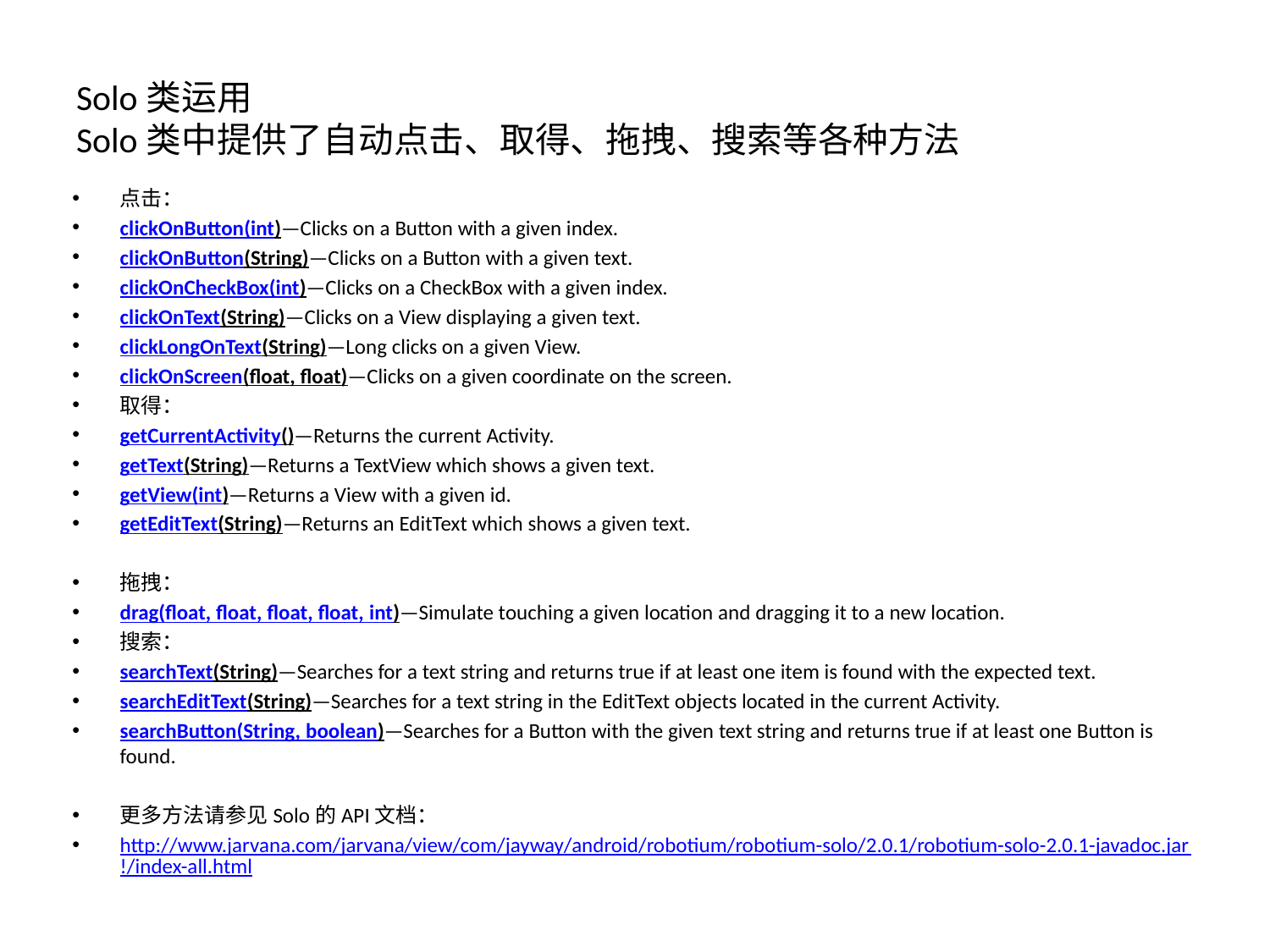

# Solo类运用 Solo类中提供了自动点击、取得、拖拽、搜索等各种方法
点击：
clickOnButton(int)—Clicks on a Button with a given index.
clickOnButton(String)—Clicks on a Button with a given text.
clickOnCheckBox(int)—Clicks on a CheckBox with a given index.
clickOnText(String)—Clicks on a View displaying a given text.
clickLongOnText(String)—Long clicks on a given View.
clickOnScreen(float, float)—Clicks on a given coordinate on the screen.
取得：
getCurrentActivity()—Returns the current Activity.
getText(String)—Returns a TextView which shows a given text.
getView(int)—Returns a View with a given id.
getEditText(String)—Returns an EditText which shows a given text.

拖拽：
drag(float, float, float, float, int)—Simulate touching a given location and dragging it to a new location.
搜索：
searchText(String)—Searches for a text string and returns true if at least one item is found with the expected text.
searchEditText(String)—Searches for a text string in the EditText objects located in the current Activity.
searchButton(String, boolean)—Searches for a Button with the given text string and returns true if at least one Button is found.

更多方法请参见Solo的API文档：
http://www.jarvana.com/jarvana/view/com/jayway/android/robotium/robotium-solo/2.0.1/robotium-solo-2.0.1-javadoc.jar!/index-all.html